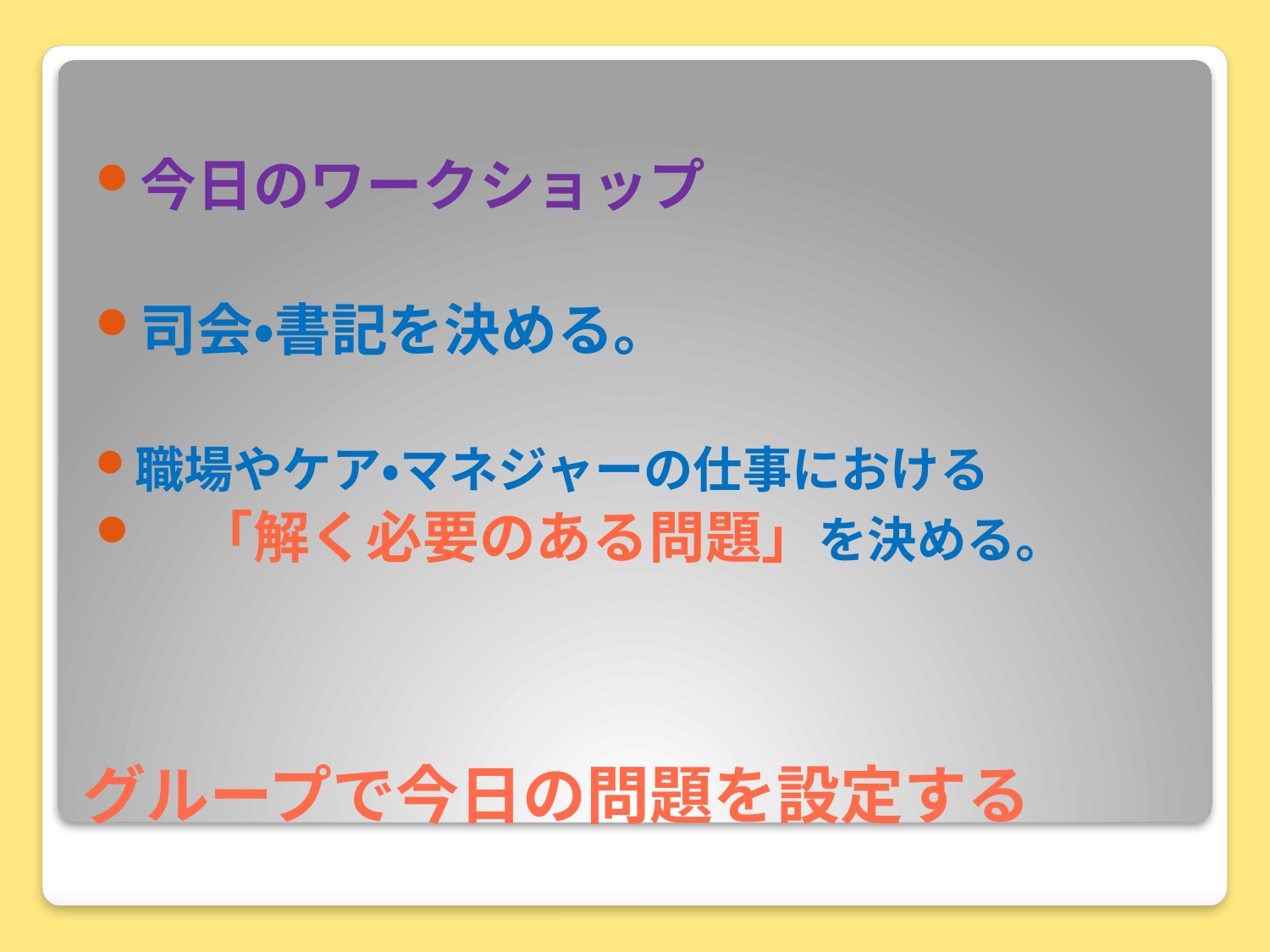

今日のワークショップ

司会・書記を決める。

職場やケア・マネジャーの仕事における
　「解く必要のある問題」を決める。
# グループで今日の問題を設定する